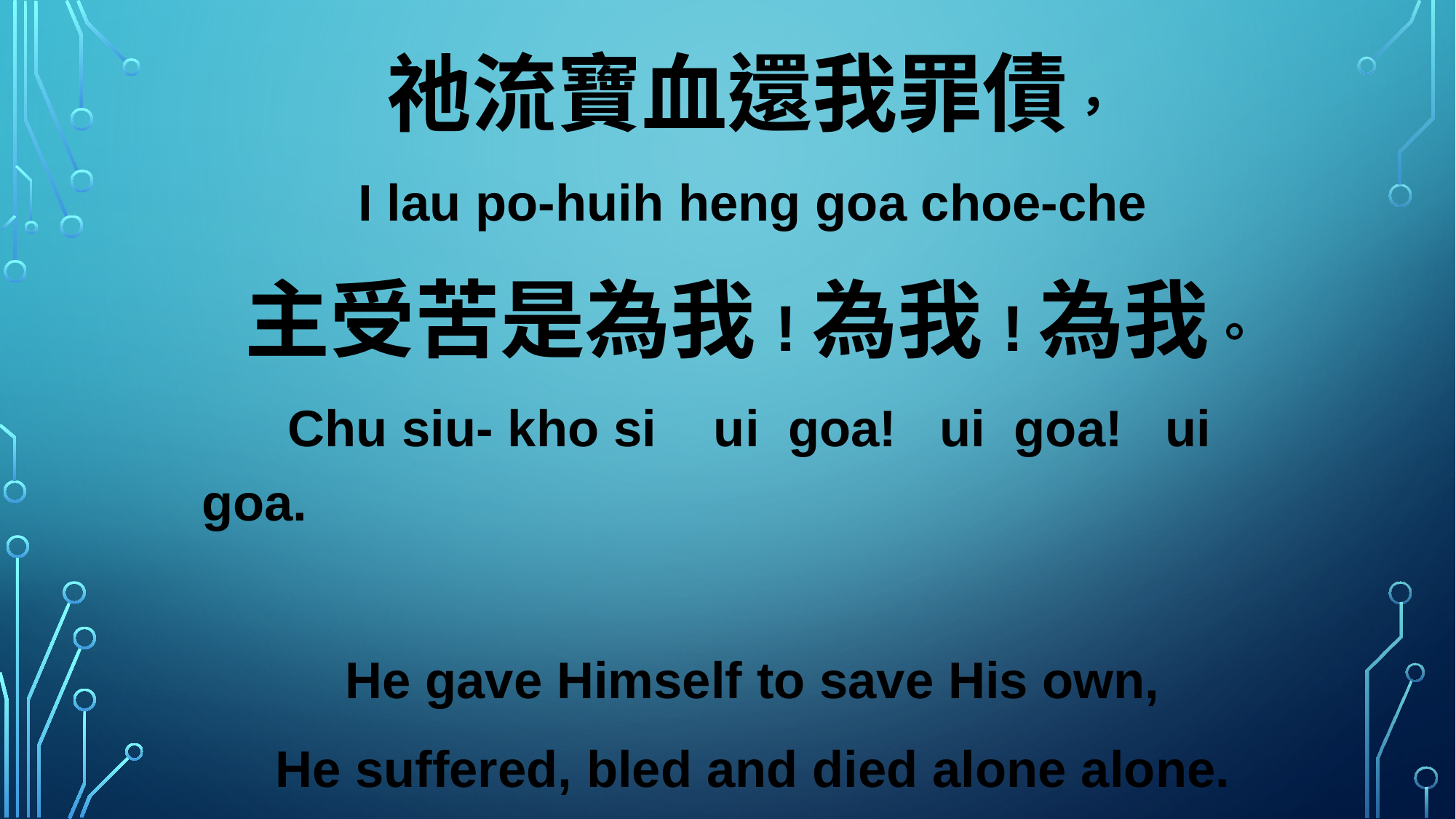

祂流寶血還我罪債，
I lau po-huih heng goa choe-che
主受苦是為我!為我!為我。
      Chu siu- kho si    ui  goa!   ui  goa!   ui  goa.

He gave Himself to save His own,
He suffered, bled and died alone alone.